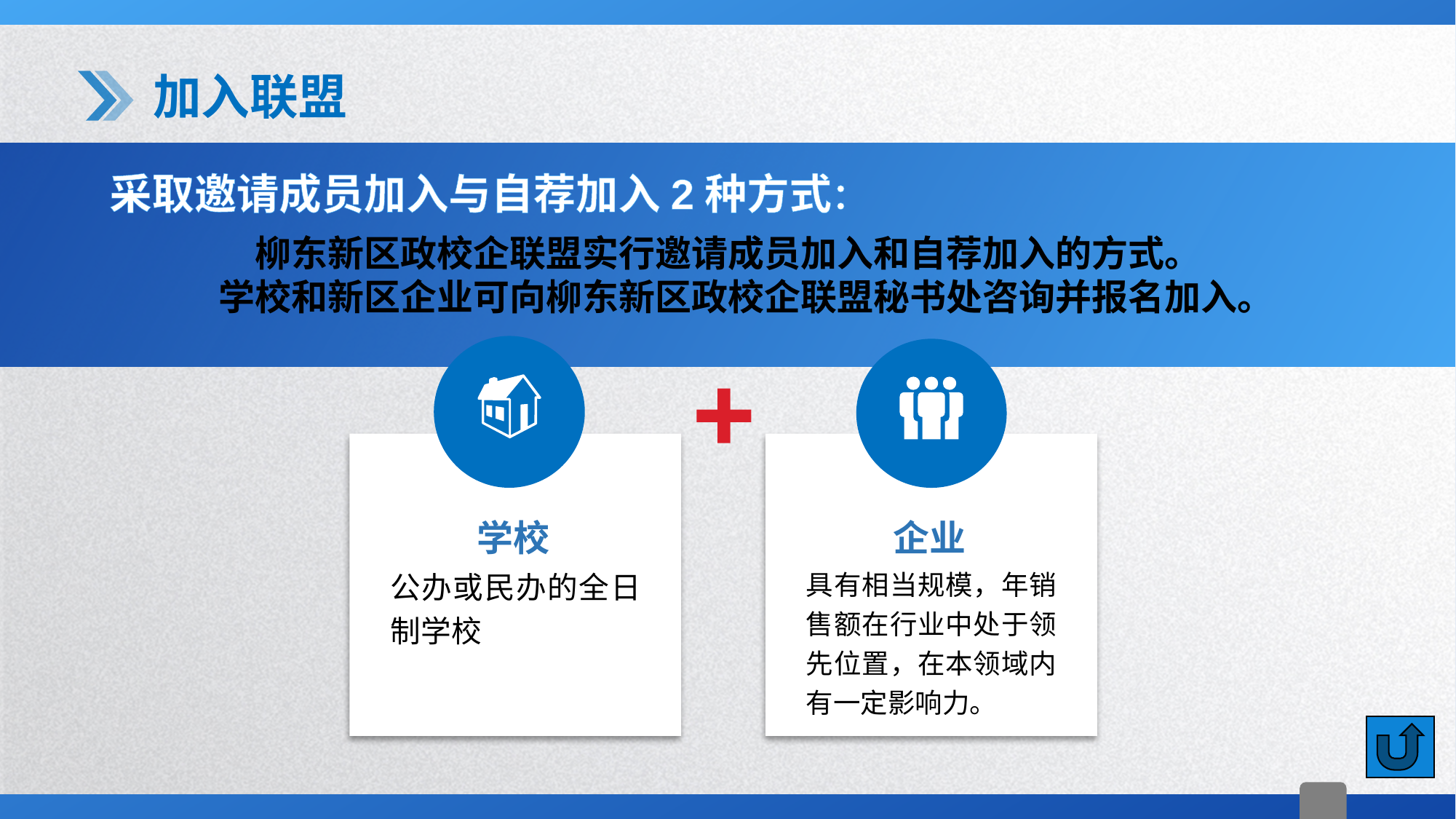

加入联盟

采取邀请成员加入与自荐加入2种方式：
柳东新区政校企联盟实行邀请成员加入和自荐加入的方式。
学校和新区企业可向柳东新区政校企联盟秘书处咨询并报名加入。

学校
公办或民办的全日制学校
企业
具有相当规模，年销售额在行业中处于领先位置，在本领域内有一定影响力。

5